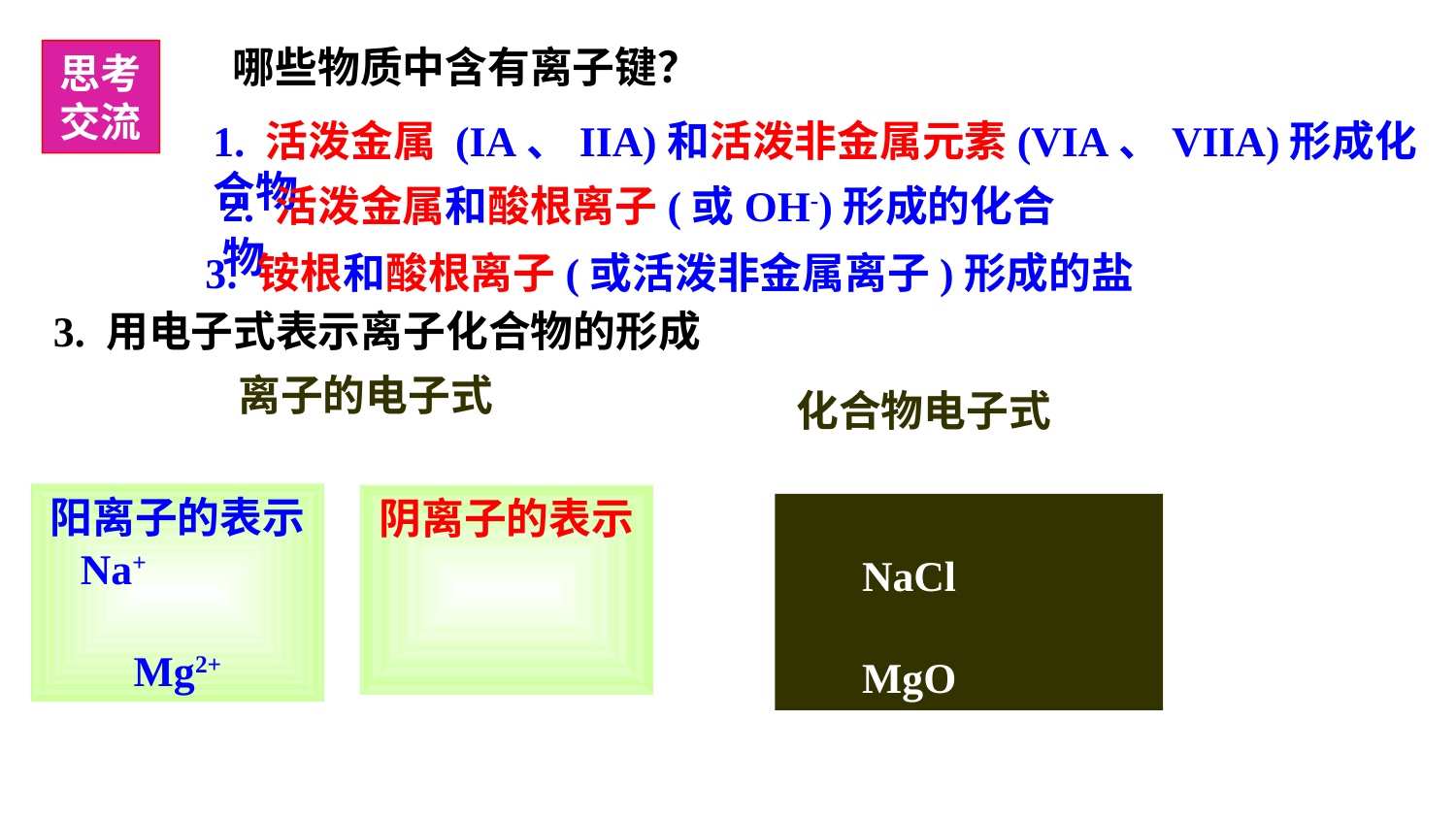

哪些物质中含有离子键？
思考交流
1. 活泼金属 (IA、IIA)和活泼非金属元素(VIA、VIIA)形成化合物
2. 活泼金属和酸根离子(或OH-)形成的化合物
3. 铵根和酸根离子(或活泼非金属离子)形成的盐
3. 用电子式表示离子化合物的形成
离子的电子式
化合物电子式
阳离子的表示
Na+

Mg2+
阴离子的表示

NaCl
MgO